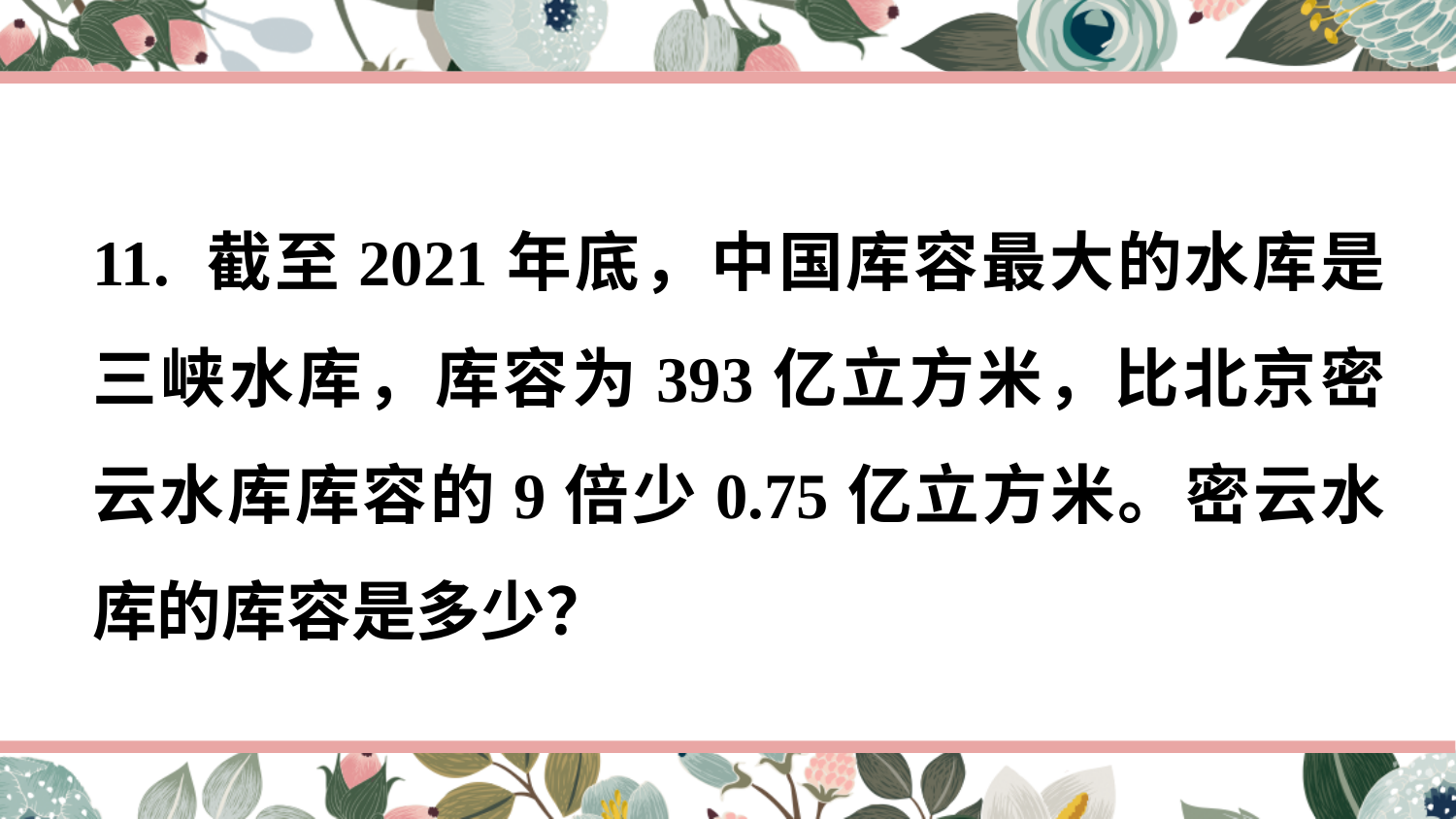

11. 截至2021年底，中国库容最大的水库是三峡水库，库容为393亿立方米，比北京密云水库库容的9倍少0.75亿立方米。密云水库的库容是多少？